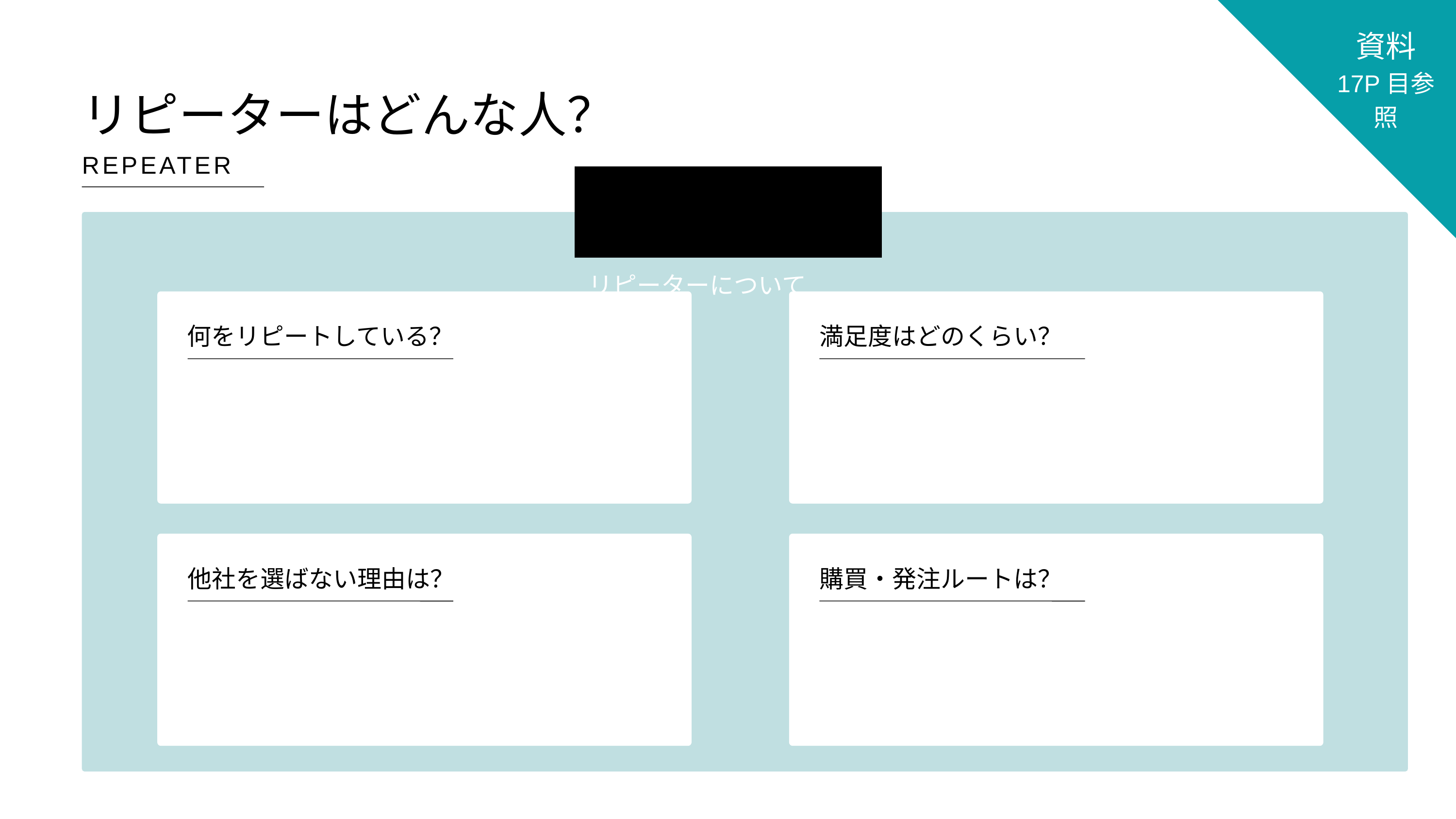

資料
17P目参照
リピーターはどんな人？
REPEATER

リピーターについて

何をリピートしている？
満足度はどのくらい？

他社を選ばない理由は？
購買・発注ルートは？